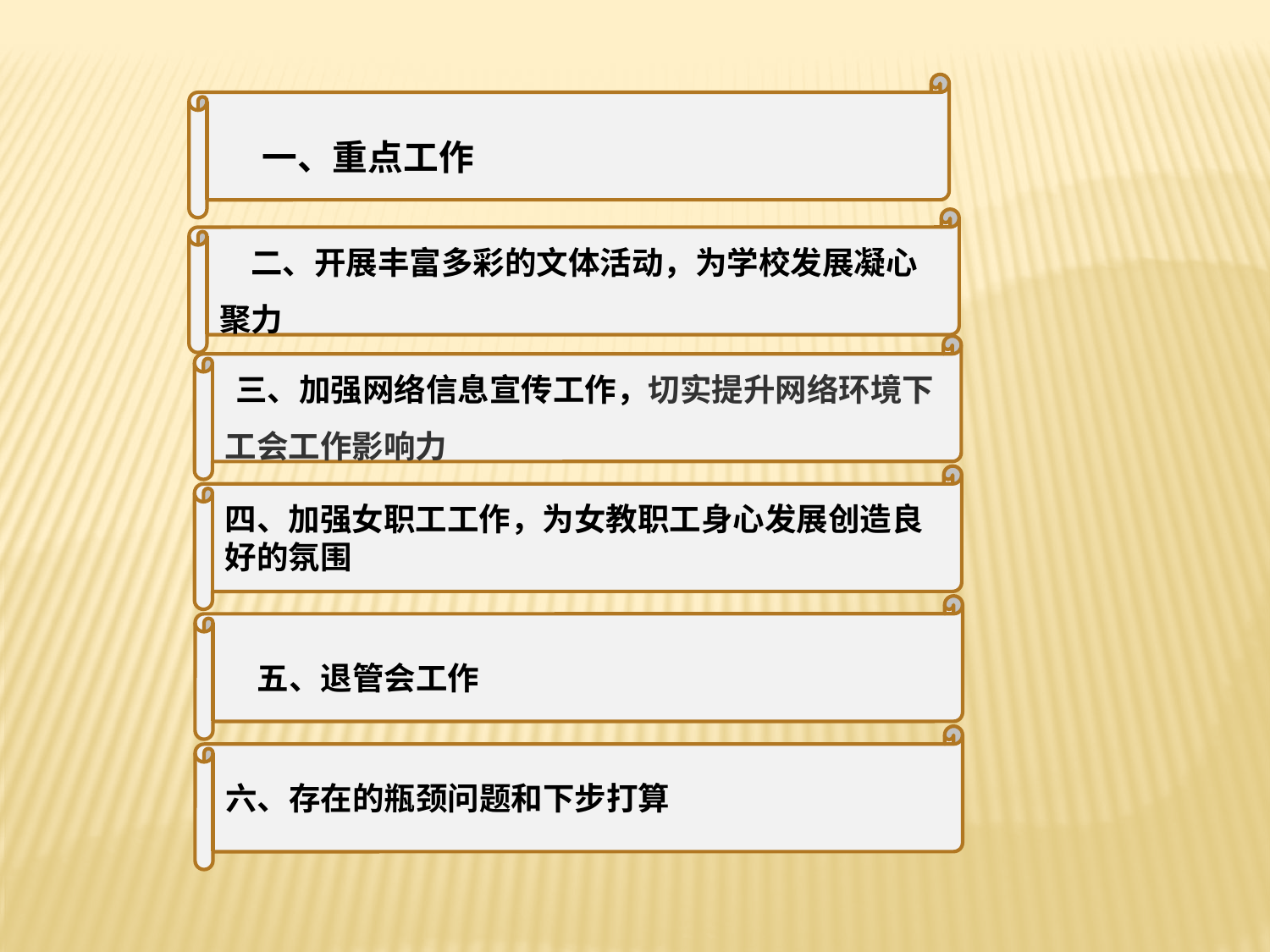

一、重点工作
二、开展丰富多彩的文体活动，为学校发展凝心聚力
三、加强网络信息宣传工作，切实提升网络环境下工会工作影响力
四、加强女职工工作，为女教职工身心发展创造良好的氛围
五、退管会工作
六、存在的瓶颈问题和下步打算